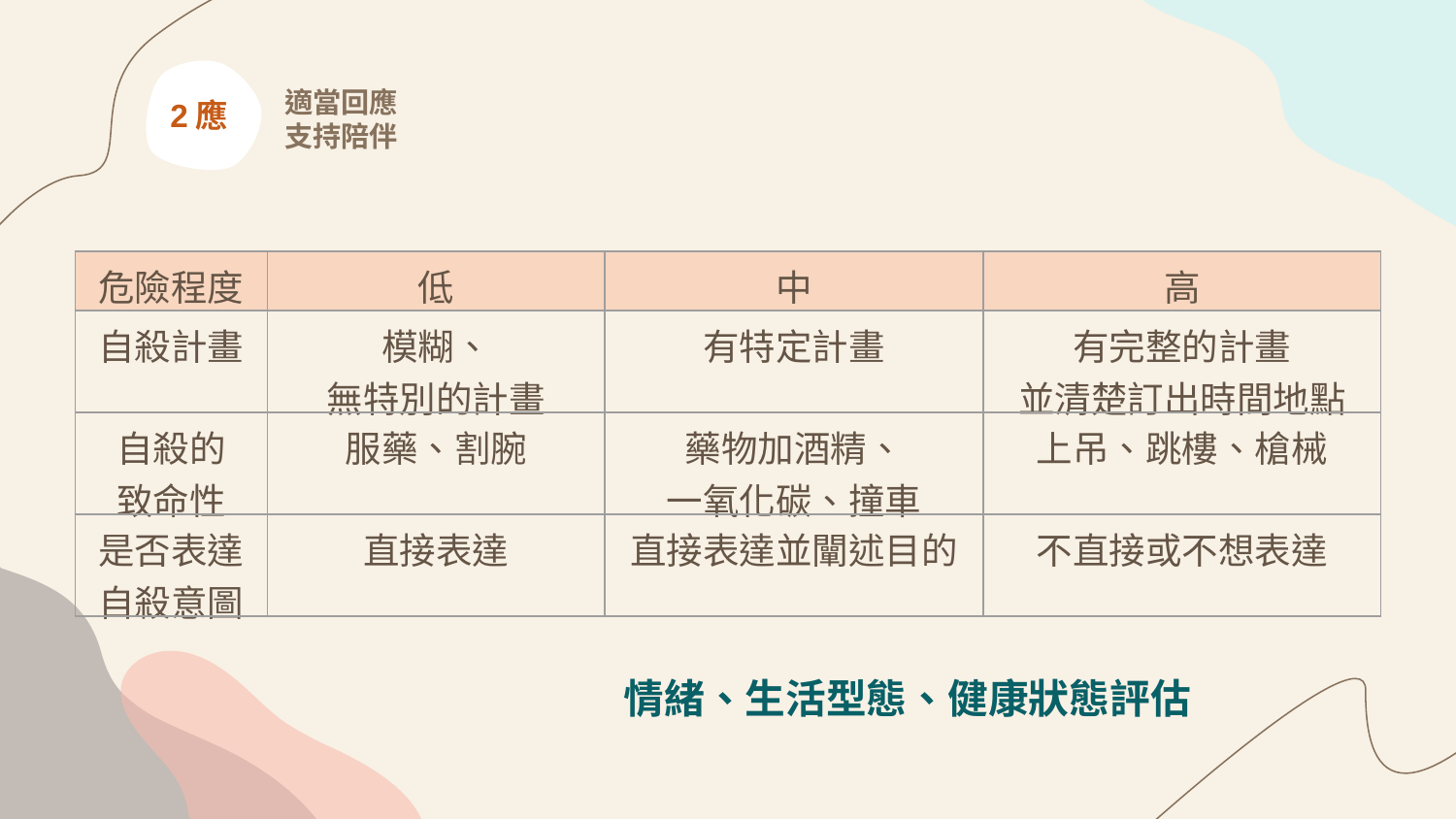

2應
適當回應
支持陪伴
| 危險程度 | 低 | 中 | 高 |
| --- | --- | --- | --- |
| 自殺計畫 | 模糊、 無特別的計畫 | 有特定計畫 | 有完整的計畫 並清楚訂出時間地點 |
| 自殺的 致命性 | 服藥、割腕 | 藥物加酒精、 一氧化碳、撞車 | 上吊、跳樓、槍械 |
| 是否表達自殺意圖 | 直接表達 | 直接表達並闡述目的 | 不直接或不想表達 |

情緒、生活型態、健康狀態評估